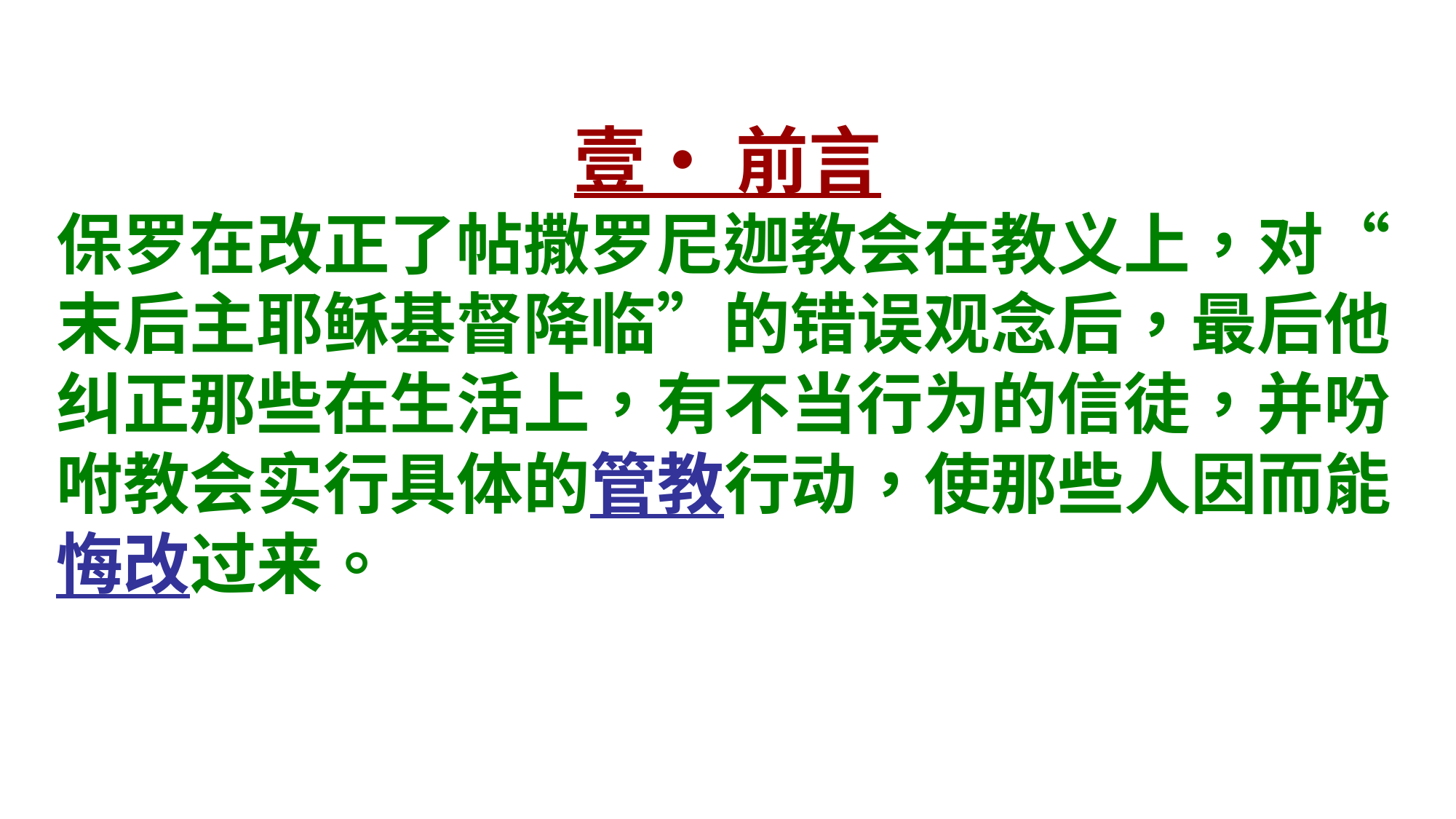

壹‧ 前言
保罗在改正了帖撒罗尼迦教会在教义上，对“末后主耶稣基督降临”的错误观念后，最后他纠正那些在生活上，有不当行为的信徒，并吩咐教会实行具体的管教行动，使那些人因而能悔改过来。